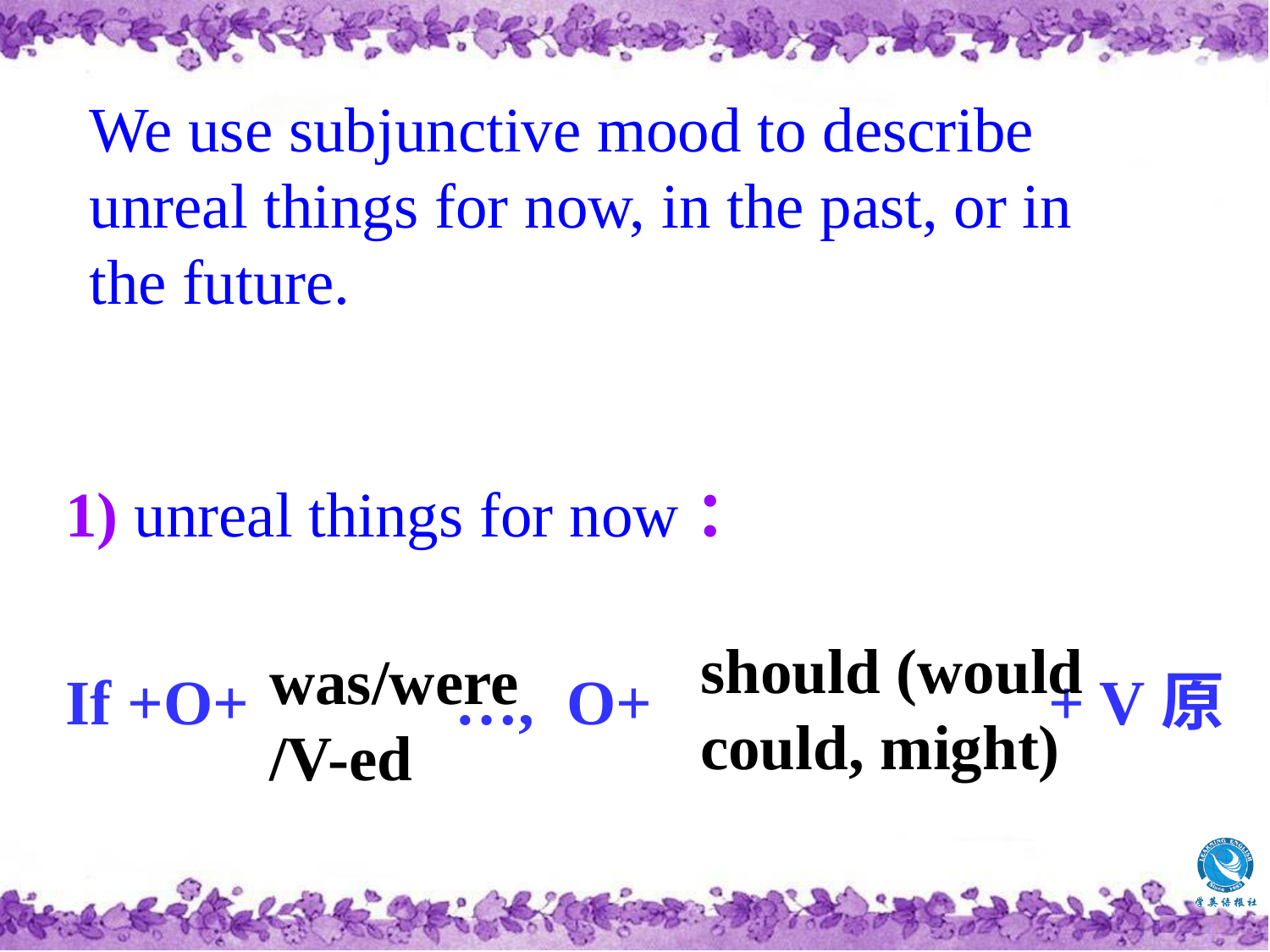

We use subjunctive mood to describe unreal things for now, in the past, or in the future.

1) unreal things for now：

If +O+             …,  O+                         + V原
should (would
could, might)
was/were
/V-ed